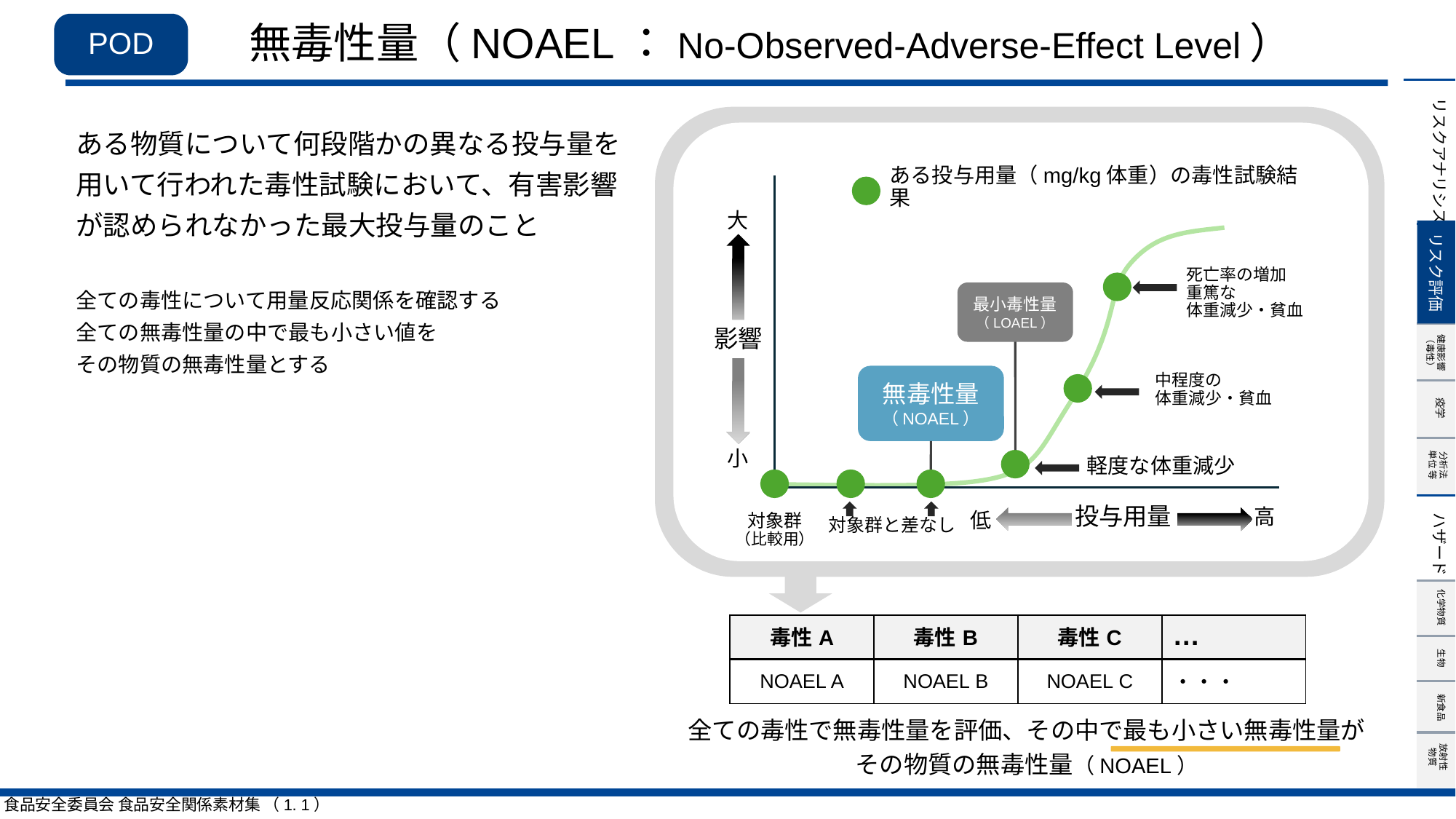

# 無毒性量（NOAEL：No-Observed-Adverse-Effect Level）
POD

ある物質について何段階かの異なる投与量を用いて行われた毒性試験において、有害影響が認められなかった最大投与量のこと

全ての毒性について用量反応関係を確認する
全ての無毒性量の中で最も小さい値を
その物質の無毒性量とする

ある投与用量（mg/kg体重）の毒性試験結果

大
リスク評価

死亡率の増加
重篤な
体重減少・貧血

最小毒性量
（LOAEL）
影響
中程度の
体重減少・貧血

無毒性量
（NOAEL）

小
軽度な体重減少

投与用量
高
低

対象群
（比較用）
対象群と差なし

| 毒性A | 毒性B | 毒性C | … |
| --- | --- | --- | --- |
| NOAEL A | NOAEL B | NOAEL C | ・・・ |
全ての毒性で無毒性量を評価、その中で最も小さい無毒性量が
その物質の無毒性量（NOAEL）